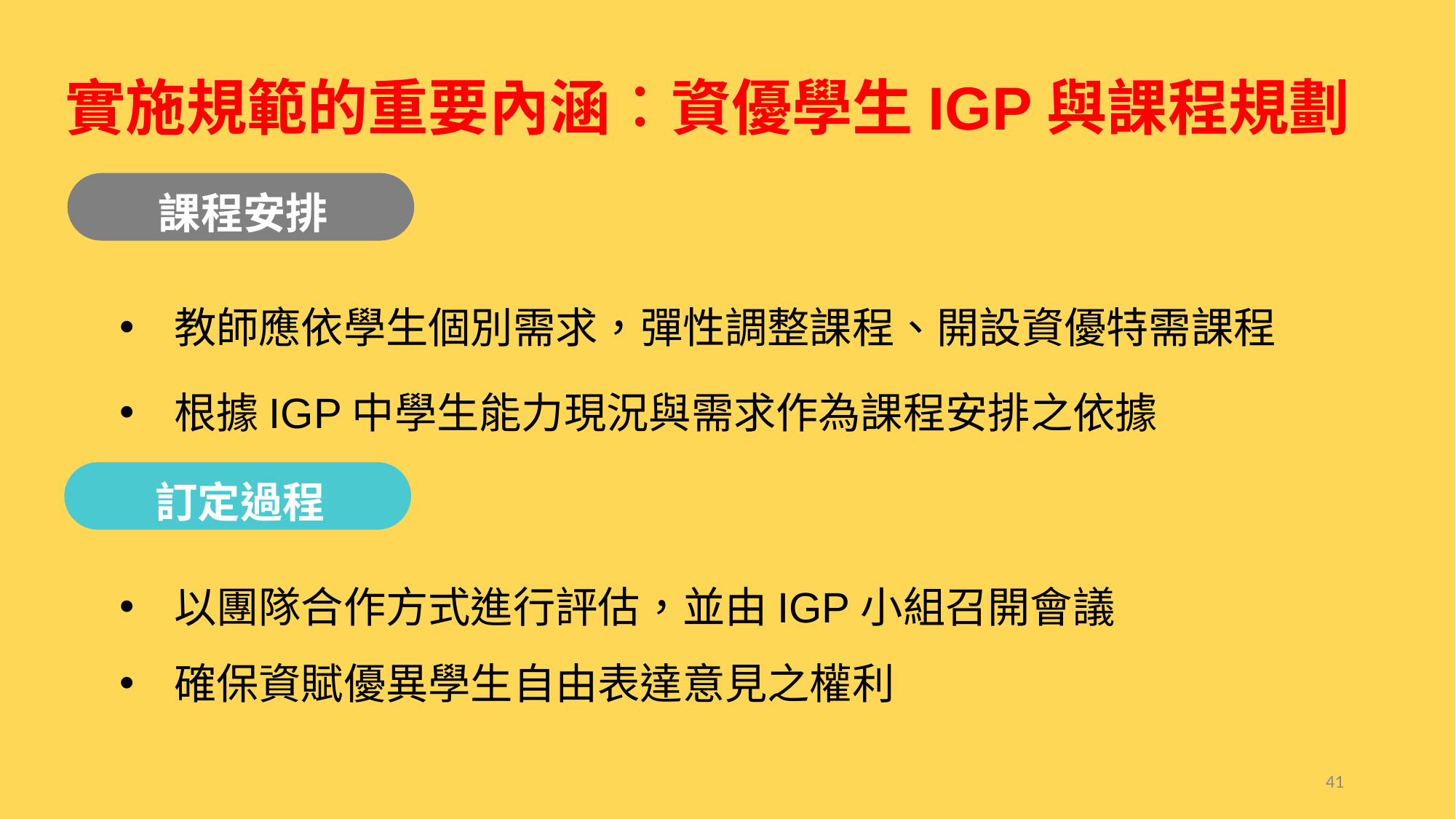

實施規範的重要內涵︰資優學生IGP與課程規劃

課程安排
教師應依學生個別需求，彈性調整課程、開設資優特需課程
根據IGP中學生能力現況與需求作為課程安排之依據

訂定過程

以團隊合作方式進行評估，並由IGP小組召開會議
確保資賦優異學生自由表達意見之權利
41